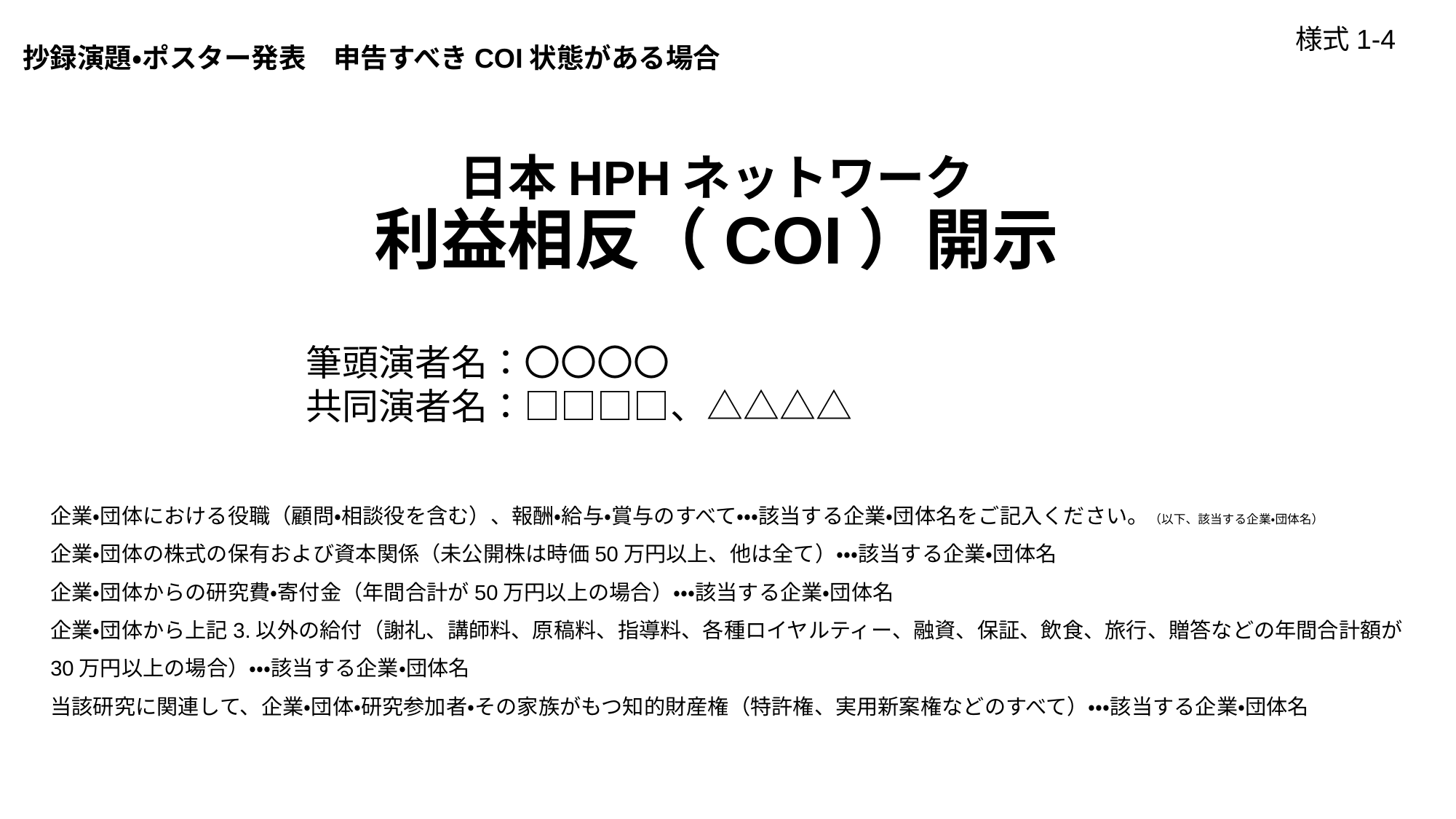

様式1-4
抄録演題・ポスター発表　申告すべきCOI状態がある場合
# 日本HPHネットワーク 利益相反（COI）開示
筆頭演者名：〇〇〇〇
共同演者名：□□□□、△△△△
企業・団体における役職（顧問・相談役を含む）、報酬・給与・賞与のすべて・・・該当する企業・団体名をご記入ください。（以下、該当する企業・団体名）
企業・団体の株式の保有および資本関係（未公開株は時価50万円以上、他は全て）・・・該当する企業・団体名
企業・団体からの研究費・寄付金（年間合計が50万円以上の場合）・・・該当する企業・団体名
企業・団体から上記3.以外の給付（謝礼、講師料、原稿料、指導料、各種ロイヤルティー、融資、保証、飲食、旅行、贈答などの年間合計額が
30万円以上の場合）・・・該当する企業・団体名
当該研究に関連して、企業・団体・研究参加者・その家族がもつ知的財産権（特許権、実用新案権などのすべて）・・・該当する企業・団体名